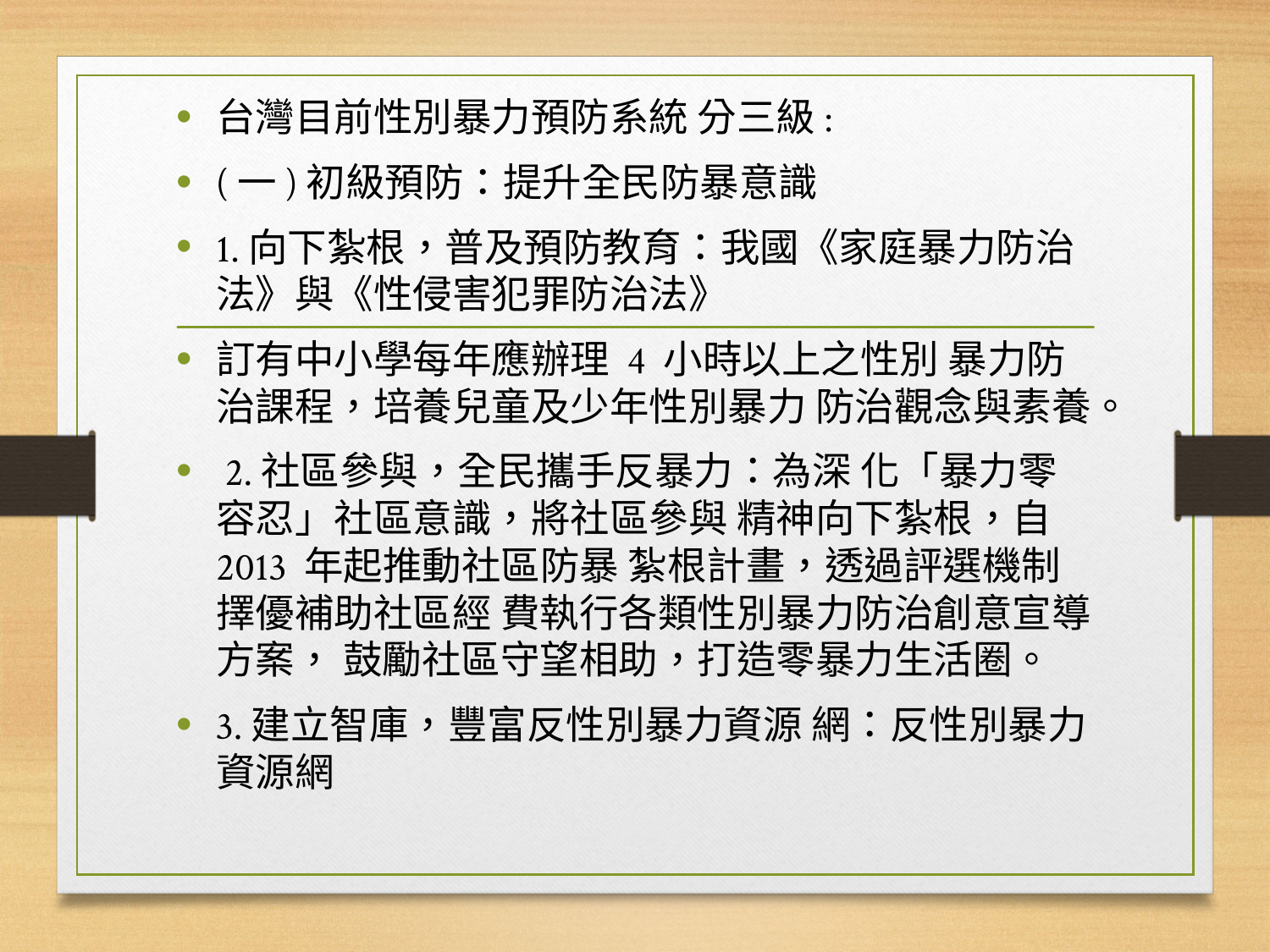

台灣目前性別暴力預防系統 分三級:
(一)初級預防：提升全民防暴意識
1.向下紮根，普及預防教育：我國《家庭暴力防治法》與《性侵害犯罪防治法》
訂有中小學每年應辦理 4 小時以上之性別 暴力防治課程，培養兒童及少年性別暴力 防治觀念與素養。
 2.社區參與，全民攜手反暴力：為深 化「暴力零容忍」社區意識，將社區參與 精神向下紮根，自 2013 年起推動社區防暴 紮根計畫，透過評選機制擇優補助社區經 費執行各類性別暴力防治創意宣導方案， 鼓勵社區守望相助，打造零暴力生活圈。
3.建立智庫，豐富反性別暴力資源 網：反性別暴力資源網